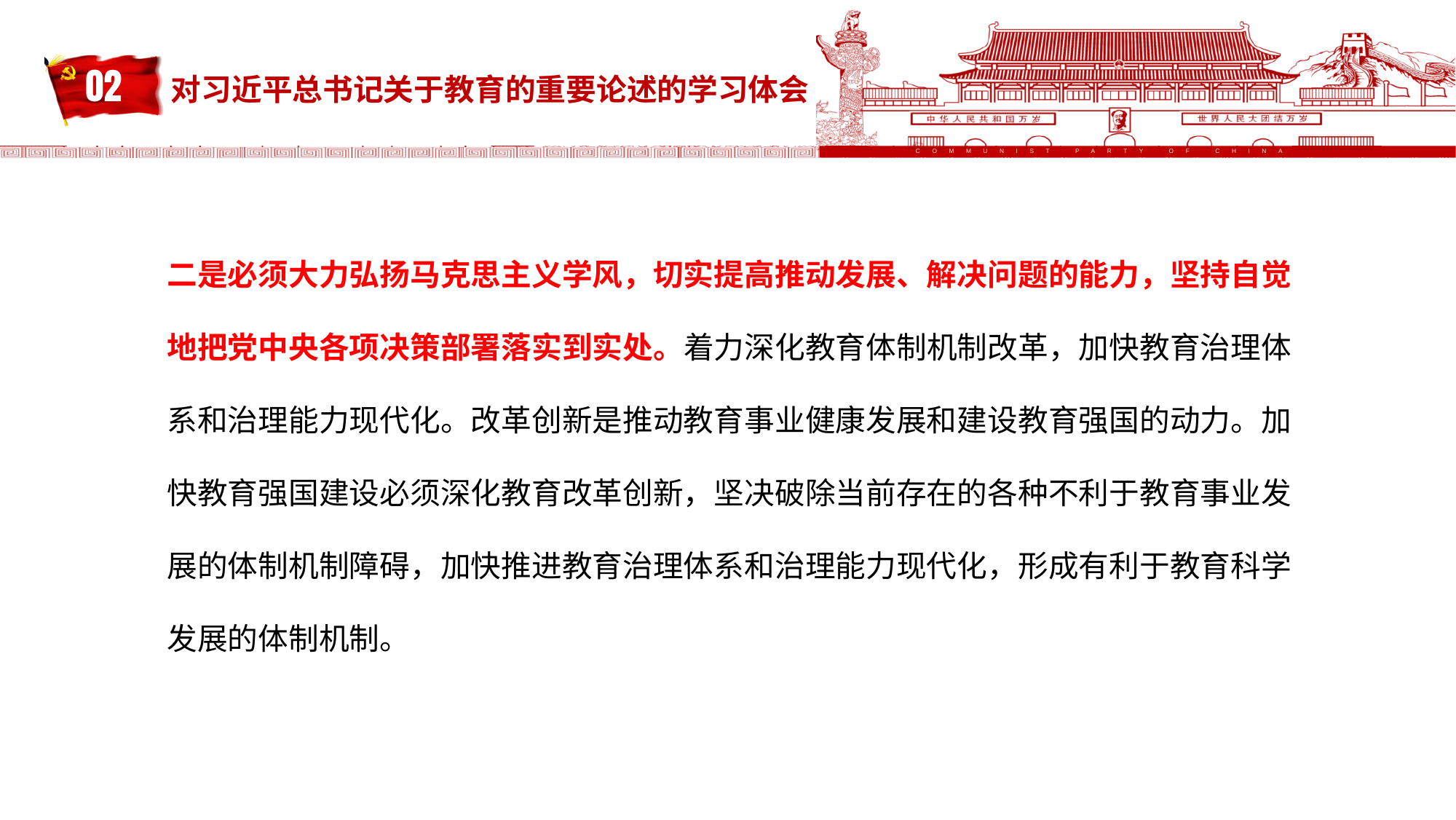

对习近平总书记关于教育的重要论述的学习体会
二是必须大力弘扬马克思主义学风，切实提高推动发展、解决问题的能力，坚持自觉地把党中央各项决策部署落实到实处。着力深化教育体制机制改革，加快教育治理体系和治理能力现代化。改革创新是推动教育事业健康发展和建设教育强国的动力。加快教育强国建设必须深化教育改革创新，坚决破除当前存在的各种不利于教育事业发展的体制机制障碍，加快推进教育治理体系和治理能力现代化，形成有利于教育科学发展的体制机制。